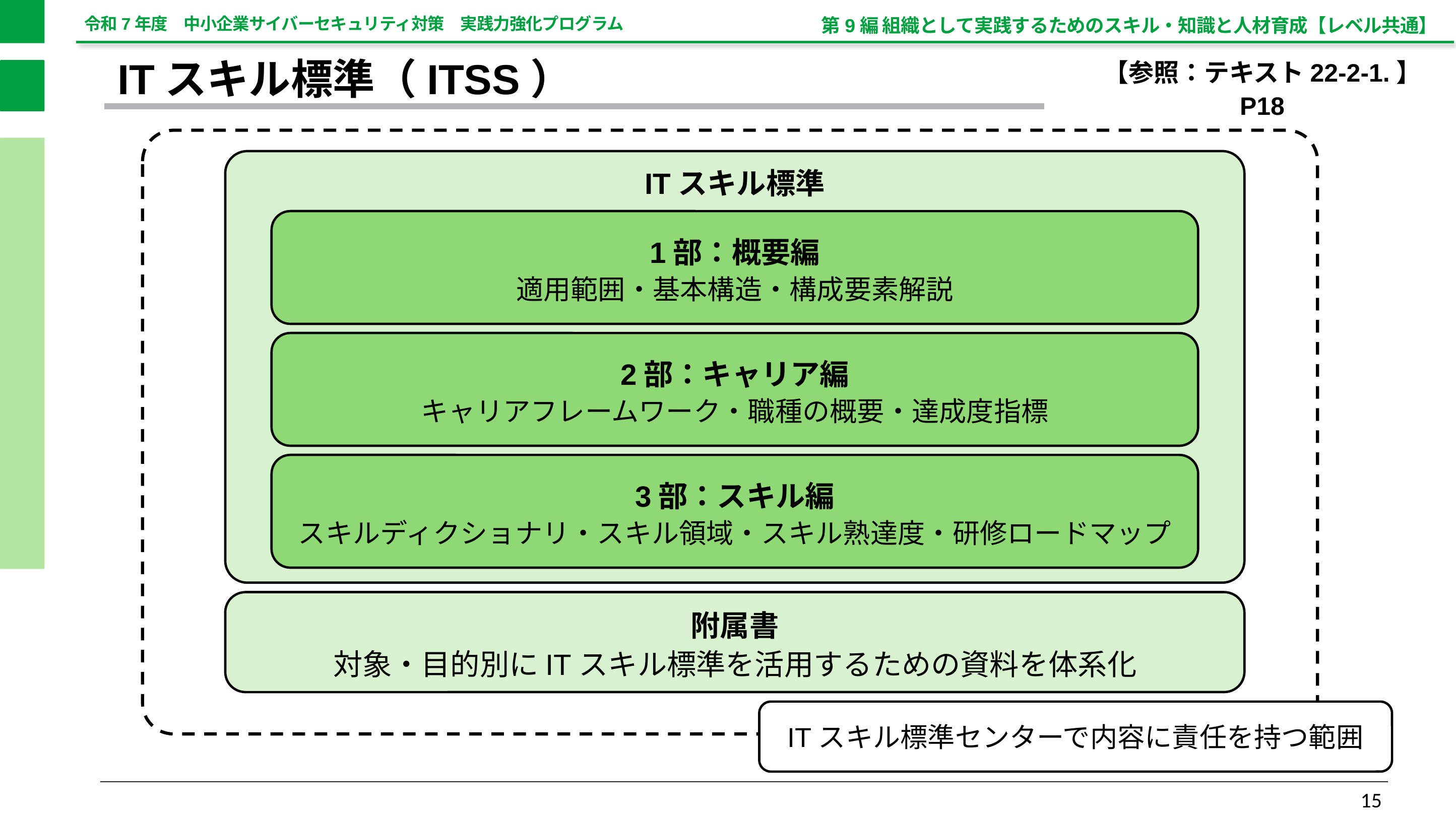

第9編 組織として実践するためのスキル・知識と人材育成【レベル共通】
【参照：テキスト22-2-1.】
P18
ITスキル標準（ITSS）

ITスキル標準
1部：概要編
適用範囲・基本構造・構成要素解説
2部：キャリア編
キャリアフレームワーク・職種の概要・達成度指標
3部：スキル編
スキルディクショナリ・スキル領域・スキル熟達度・研修ロードマップ
附属書
対象・目的別にITスキル標準を活用するための資料を体系化
ITスキル標準センターで内容に責任を持つ範囲